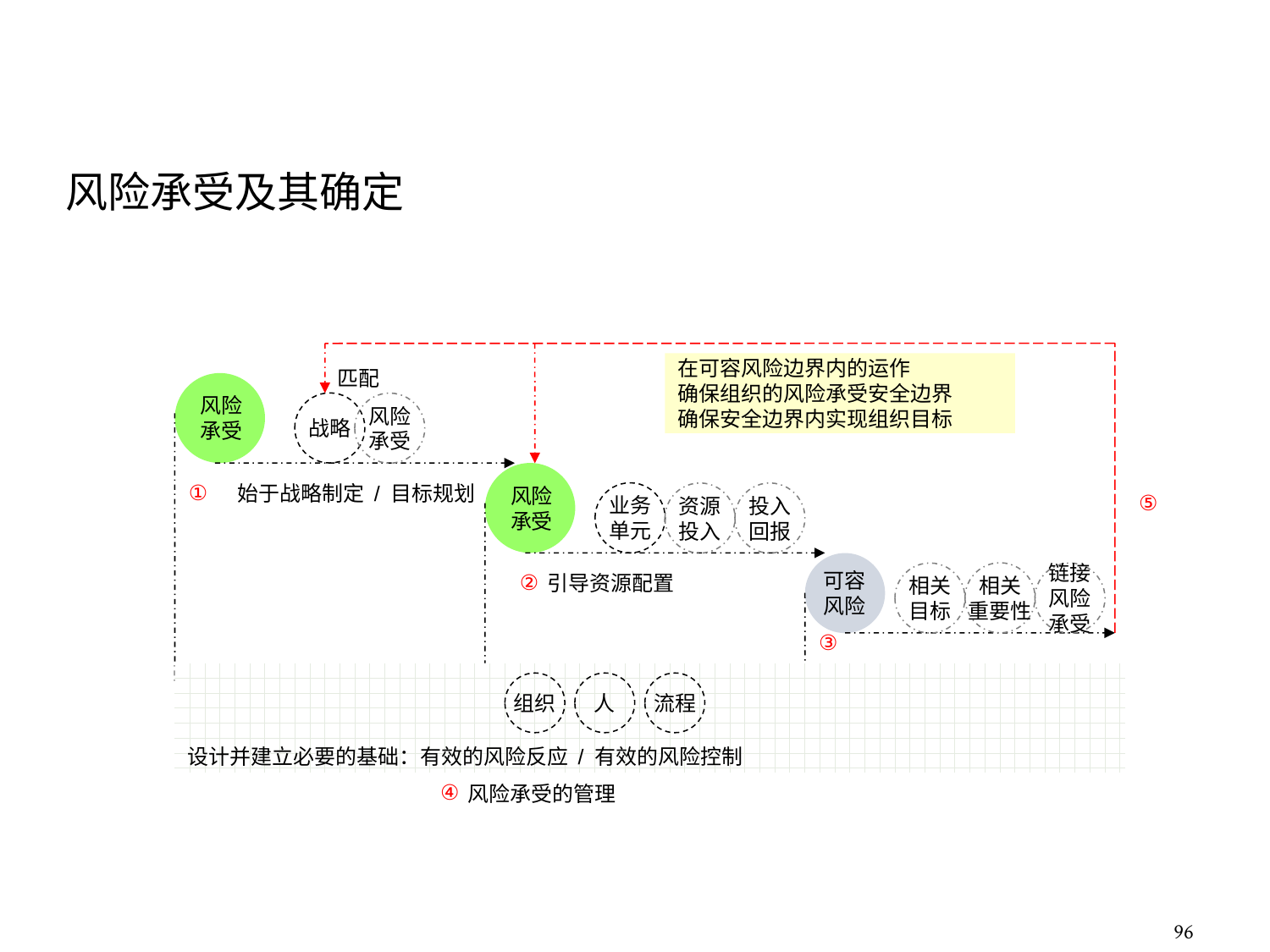

风险承受及其确定

在可容风险边界内的运作
确保组织的风险承受安全边界
确保安全边界内实现组织目标
匹配
风险
承受
战略
风险
承受

风险
承受
①
始于战略制定 / 目标规划
业务
单元
资源
投入
投入
回报
⑤

可容
风险
相关
重要性
②
引导资源配置
相关
目标
链接
风险
承受

③

设计并建立必要的基础：有效的风险反应 / 有效的风险控制
组织
人
流程
④
风险承受的管理
96